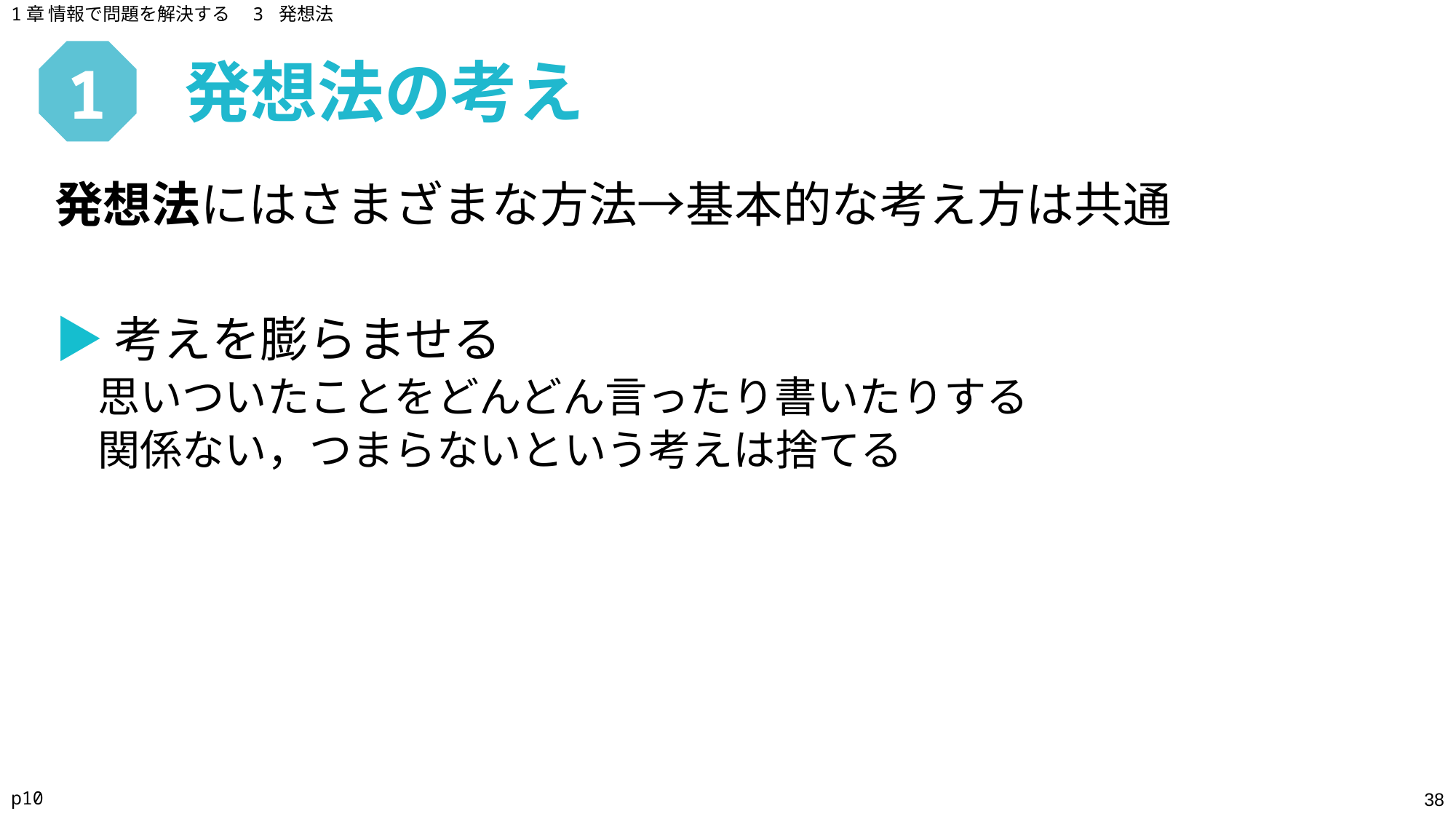

1章 情報で問題を解決する　3 発想法

発想法の考え
# 1
発想法にはさまざまな方法→基本的な考え方は共通

▶考えを膨らませる
思いついたことをどんどん言ったり書いたりする
関係ない，つまらないという考えは捨てる
p10
38